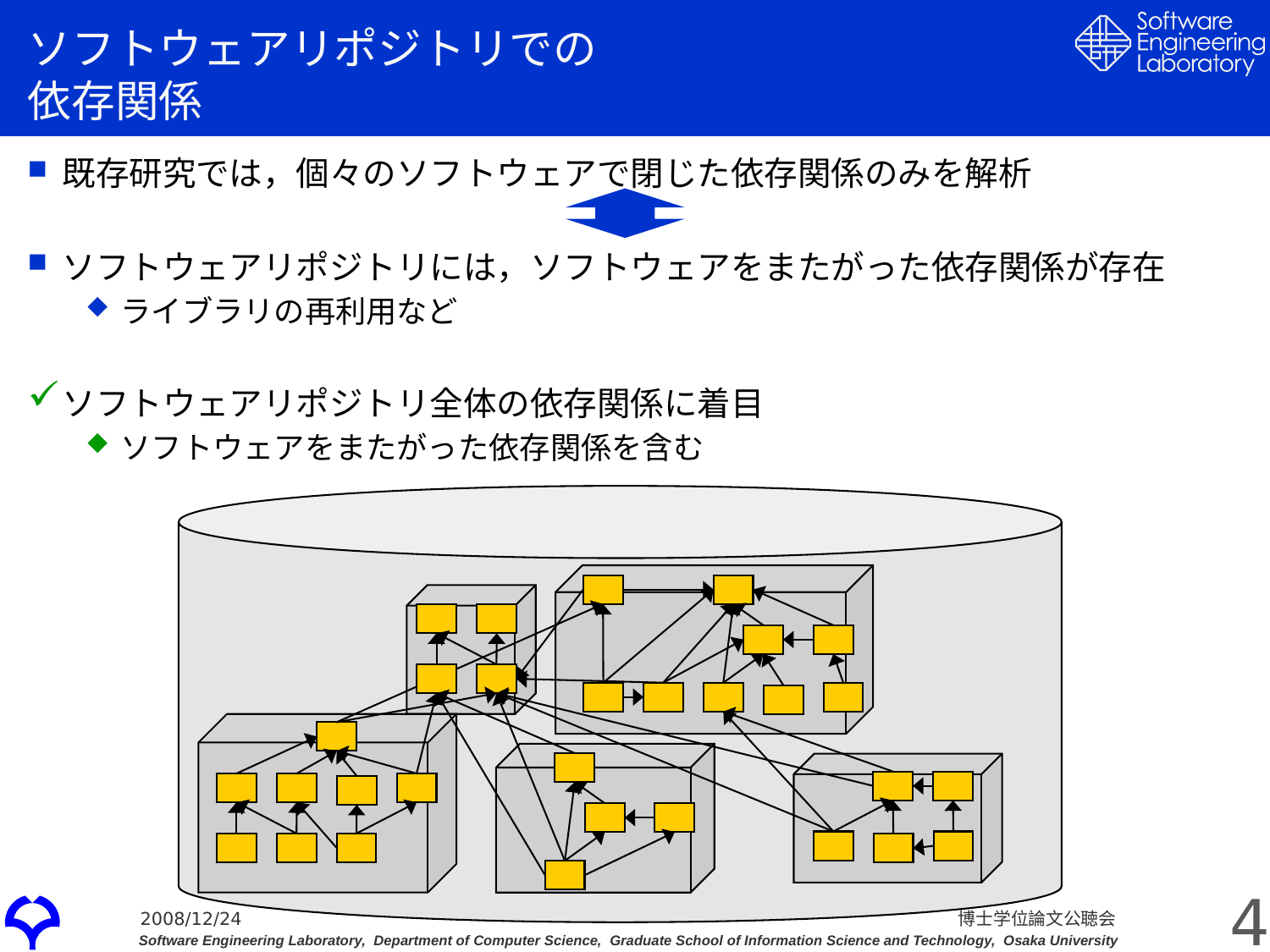

# ソフトウェアリポジトリでの 依存関係
既存研究では，個々のソフトウェアで閉じた依存関係のみを解析

ソフトウェアリポジトリには，ソフトウェアをまたがった依存関係が存在
ライブラリの再利用など

ソフトウェアリポジトリ全体の依存関係に着目
ソフトウェアをまたがった依存関係を含む

4
博士学位論文公聴会
2008/12/24